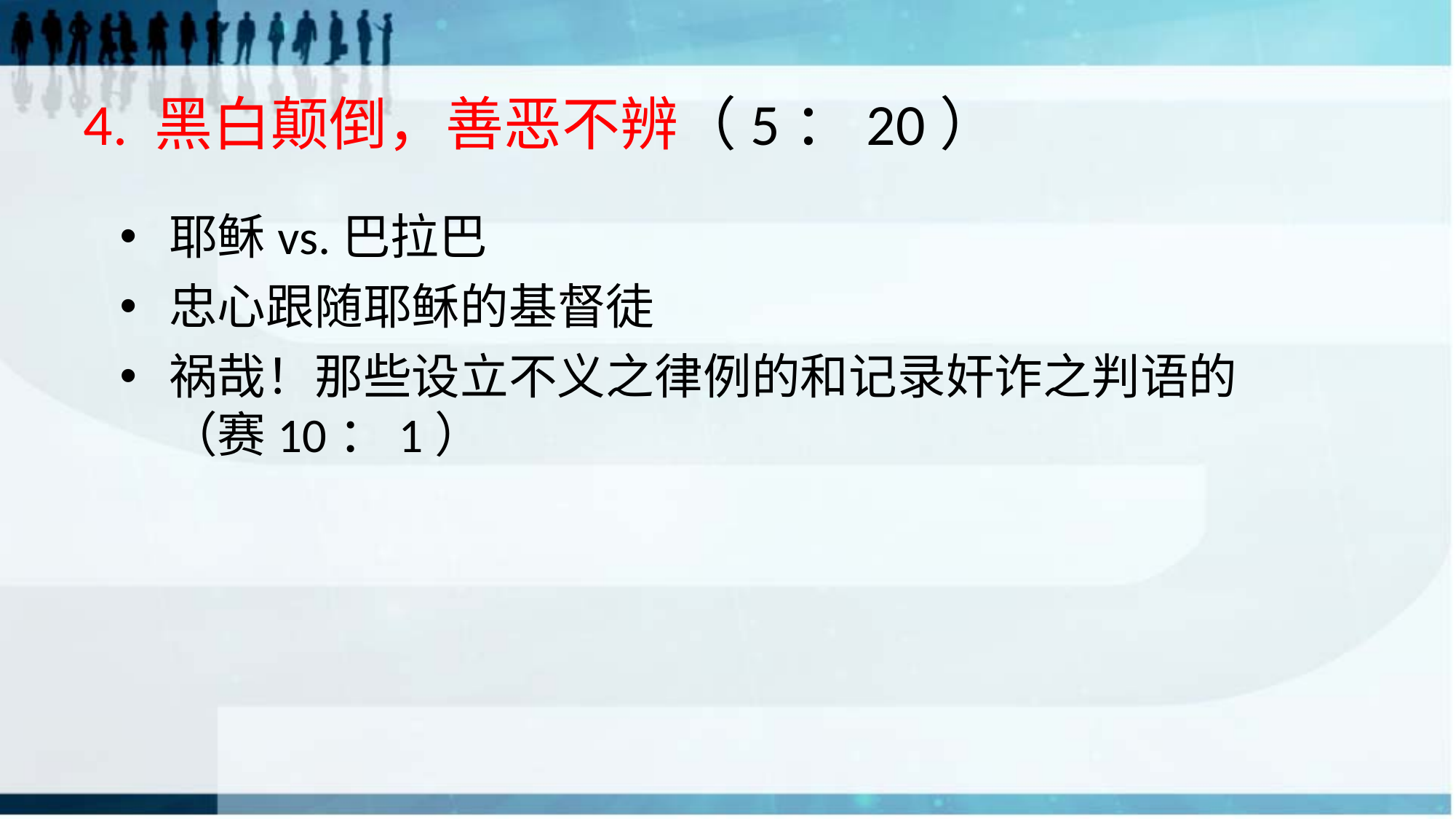

# 4. 黑白颠倒，善恶不辨（5：20）
耶稣vs.巴拉巴
忠心跟随耶稣的基督徒
祸哉！那些设立不义之律例的和记录奸诈之判语的（赛10：1）